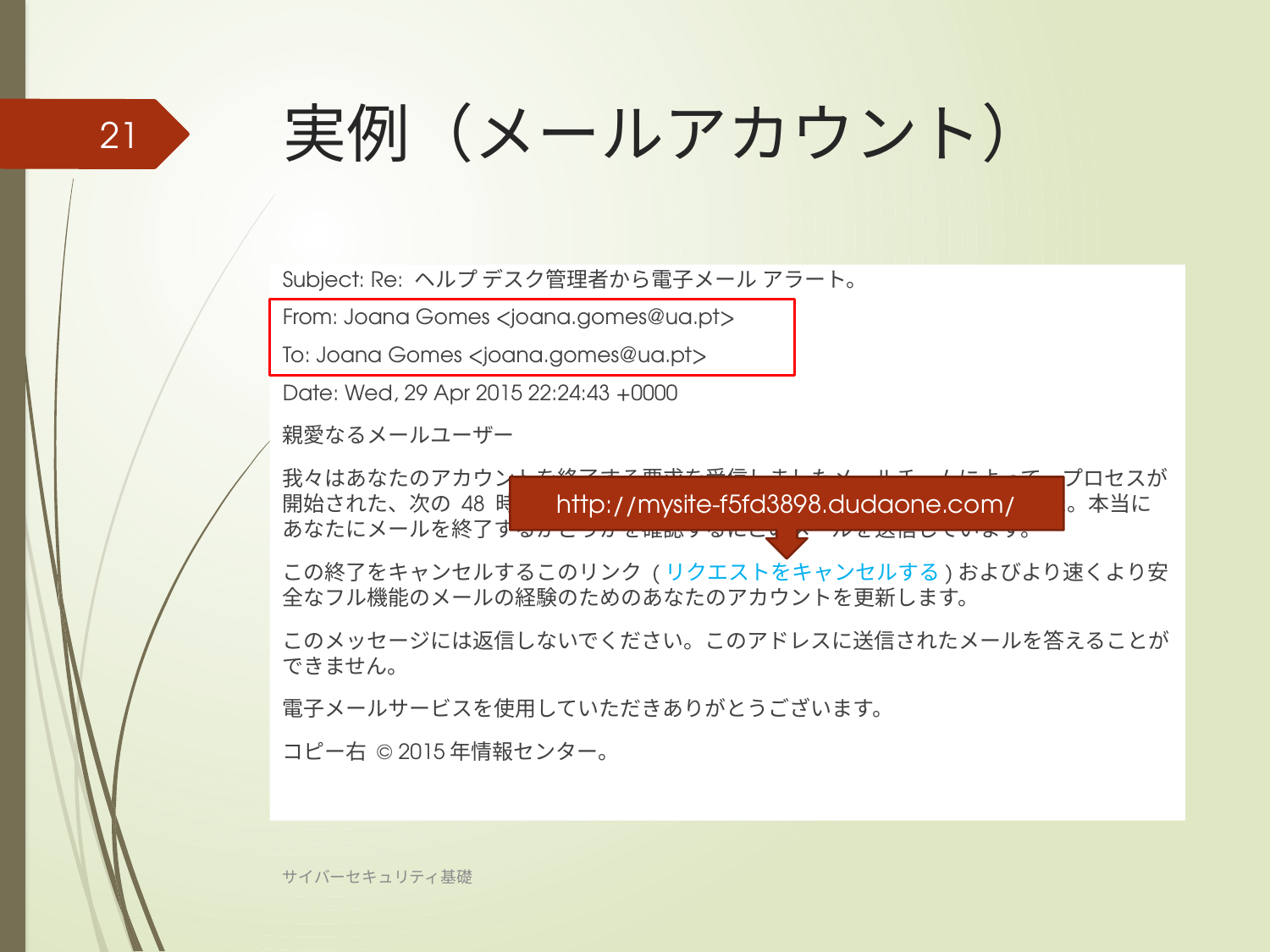

# 実例（メールアカウント）
21
Subject: Re: ヘルプ デスク管理者から電子メール アラート。
From: Joana Gomes <joana.gomes@ua.pt>
To: Joana Gomes <joana.gomes@ua.pt>
Date: Wed, 29 Apr 2015 22:24:43 +0000
親愛なるメールユーザー
我々はあなたのアカウントを終了する要求を受信しましたメールチームによって、プロセスが開始された、次の 48 時間以内にあなたのメールアカウントが最後に終了しました。本当にあなたにメールを終了するかどうかを確認するにこのメールを送信しています。
この終了をキャンセルするこのリンク (リクエストをキャンセルする)およびより速くより安全なフル機能のメールの経験のためのあなたのアカウントを更新します。
このメッセージには返信しないでください。このアドレスに送信されたメールを答えることができません。
電子メールサービスを使用していただきありがとうございます。
コピー右 © 2015年情報センター。

http://mysite-f5fd3898.dudaone.com/
サイバーセキュリティ基礎